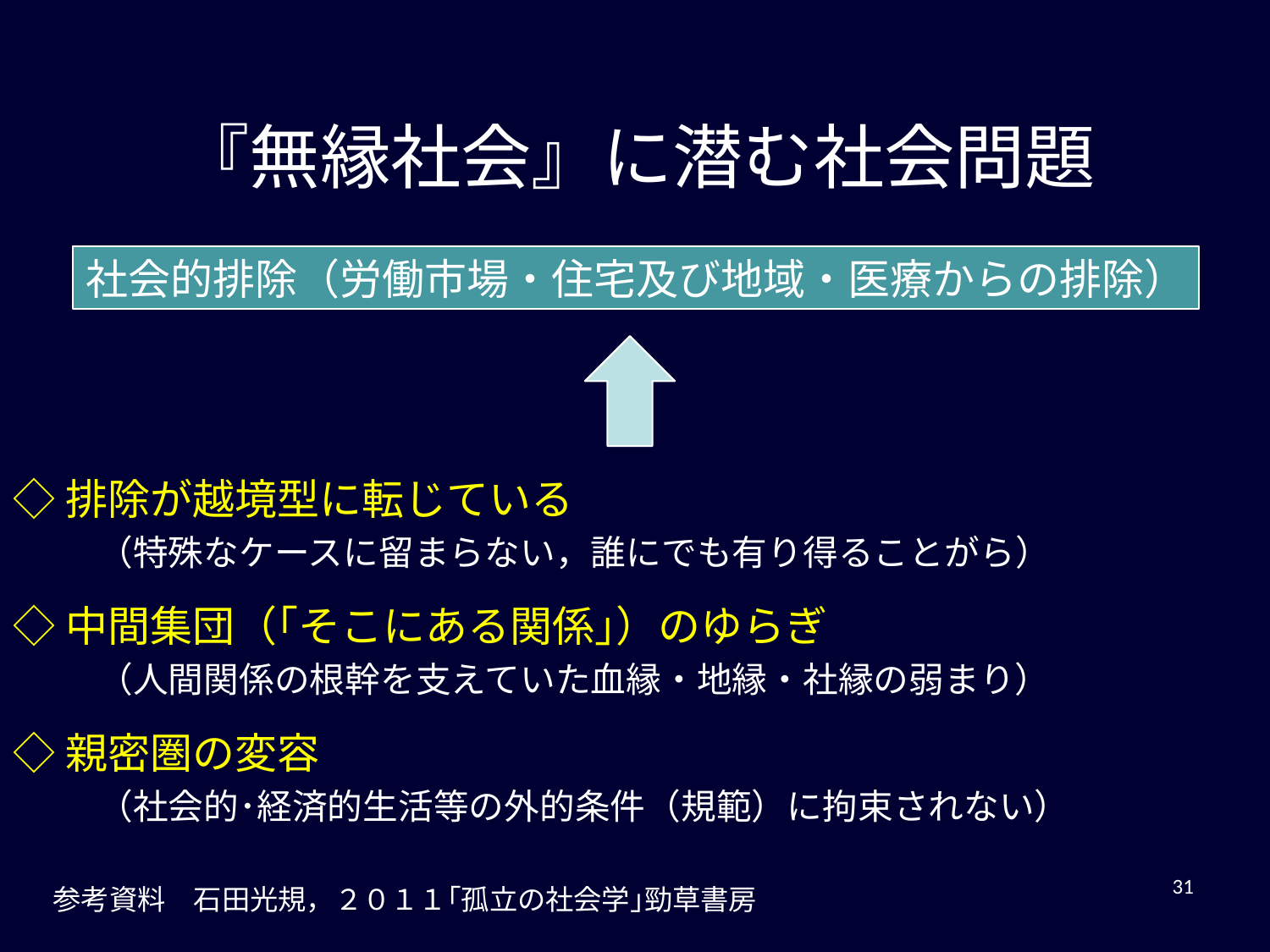

『無縁社会』に潜む社会問題
社会的排除（労働市場・住宅及び地域・医療からの排除）

◇排除が越境型に転じている
　　（特殊なケースに留まらない，誰にでも有り得ることがら）

◇中間集団（｢そこにある関係｣）のゆらぎ
　　（人間関係の根幹を支えていた血縁・地縁・社縁の弱まり）

◇親密圏の変容
　　（社会的･経済的生活等の外的条件（規範）に拘束されない）
31
参考資料　石田光規，２０１１｢孤立の社会学｣勁草書房